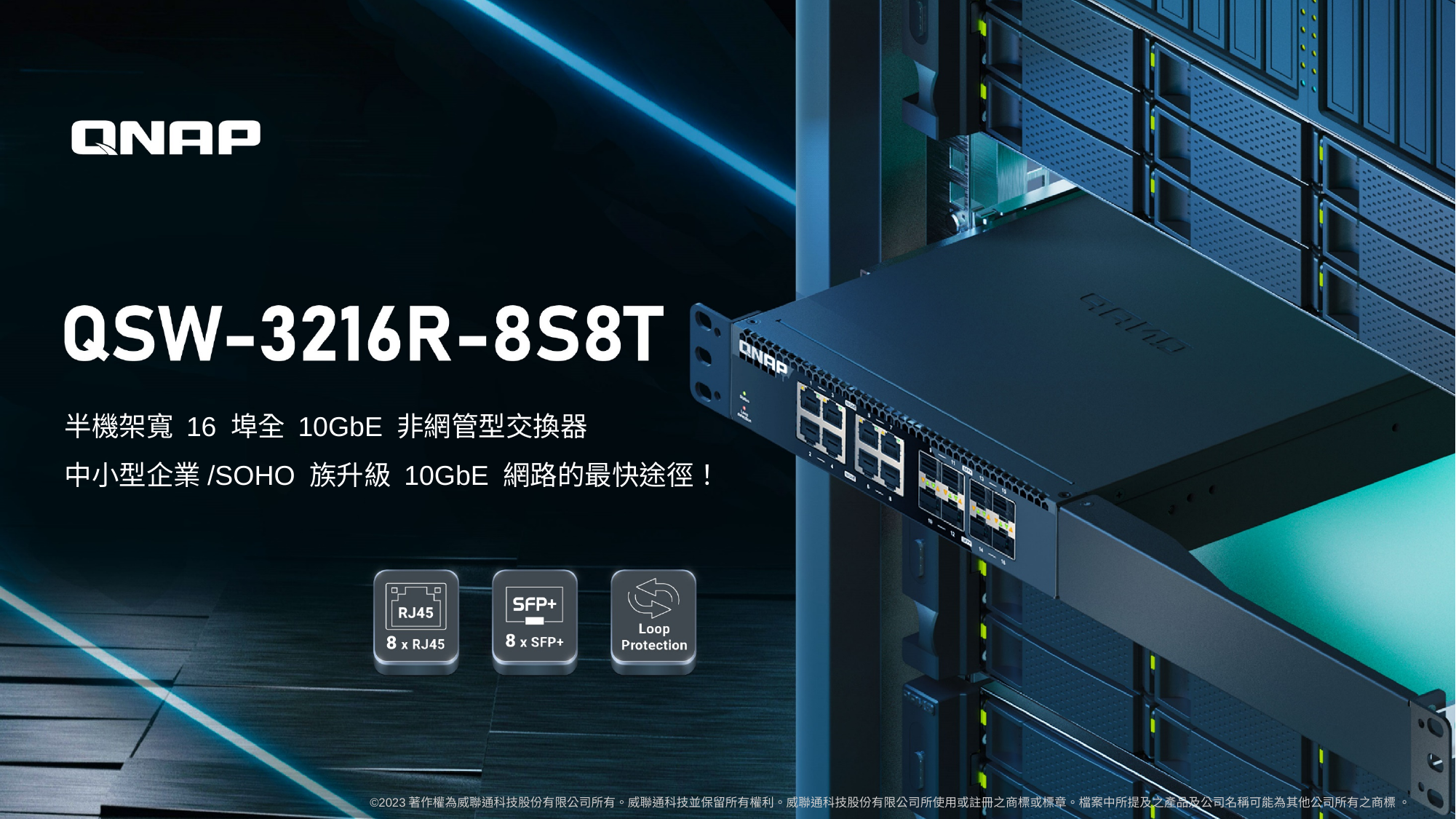

半機架寬 16 埠全 10GbE 非網管型交換器
中小型企業/SOHO 族升級 10GbE 網路的最快途徑！
©2023著作權為威聯通科技股份有限公司所有。威聯通科技並保留所有權利。威聯通科技股份有限公司所使用或註冊之商標或標章。檔案中所提及之產品及公司名稱可能為其他公司所有之商標 。